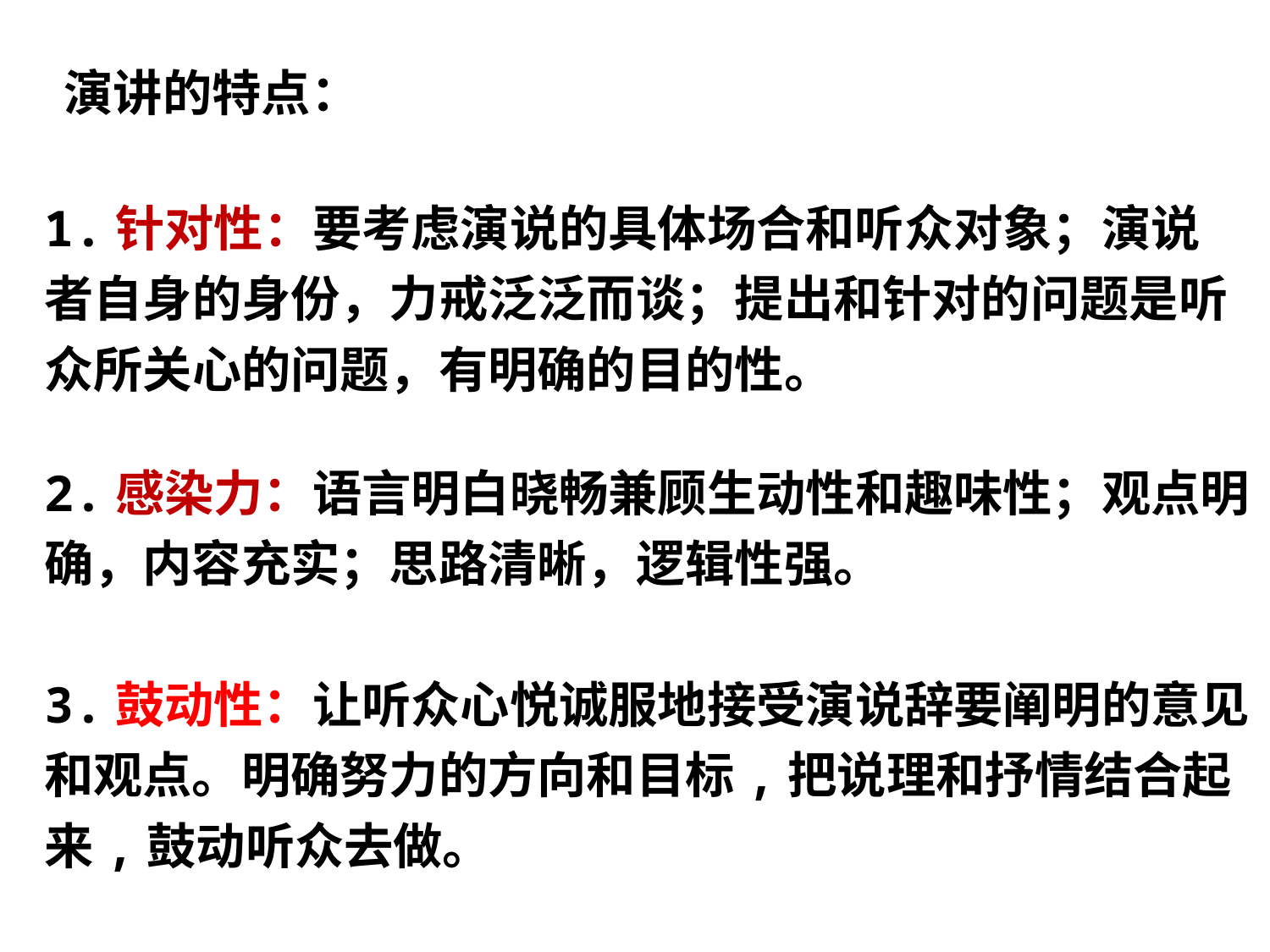

演讲的特点：
1.针对性：要考虑演说的具体场合和听众对象；演说者自身的身份，力戒泛泛而谈；提出和针对的问题是听众所关心的问题，有明确的目的性。
2.感染力：语言明白晓畅兼顾生动性和趣味性；观点明确，内容充实；思路清晰，逻辑性强。

3.鼓动性：让听众心悦诚服地接受演说辞要阐明的意见和观点。明确努力的方向和目标,把说理和抒情结合起来,鼓动听众去做。